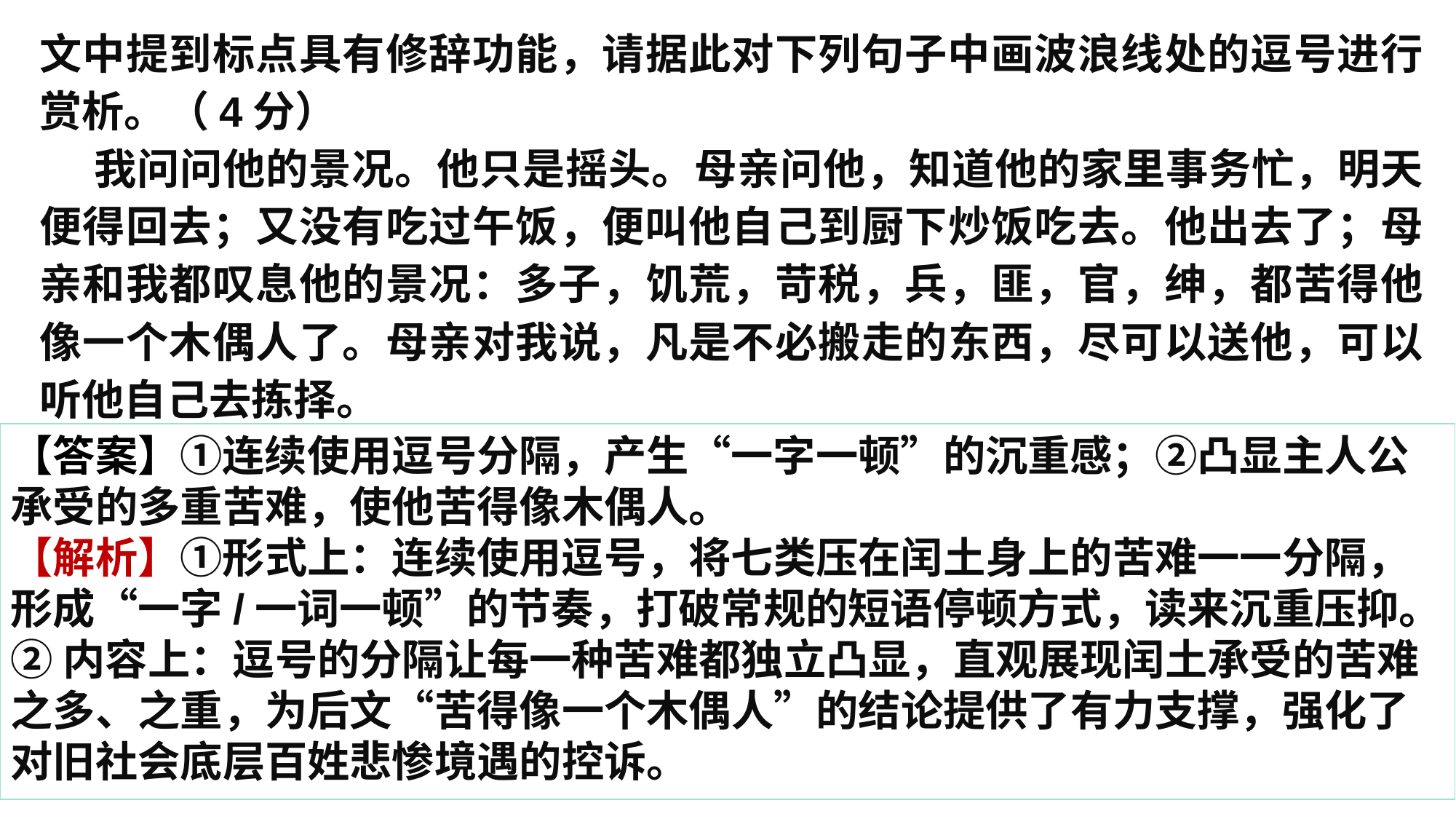

文中提到标点具有修辞功能，请据此对下列句子中画波浪线处的逗号进行赏析。（4分）
我问问他的景况。他只是摇头。母亲问他，知道他的家里事务忙，明天便得回去；又没有吃过午饭，便叫他自己到厨下炒饭吃去。他出去了；母亲和我都叹息他的景况：多子，饥荒，苛税，兵，匪，官，绅，都苦得他像一个木偶人了。母亲对我说，凡是不必搬走的东西，尽可以送他，可以听他自己去拣择。
【答案】①连续使用逗号分隔，产生“一字一顿”的沉重感；②凸显主人公承受的多重苦难，使他苦得像木偶人。
【解析】①形式上：连续使用逗号，将七类压在闰土身上的苦难一一分隔，形成“一字/一词一顿”的节奏，打破常规的短语停顿方式，读来沉重压抑。
②内容上：逗号的分隔让每一种苦难都独立凸显，直观展现闰土承受的苦难之多、之重，为后文“苦得像一个木偶人”的结论提供了有力支撑，强化了对旧社会底层百姓悲惨境遇的控诉。